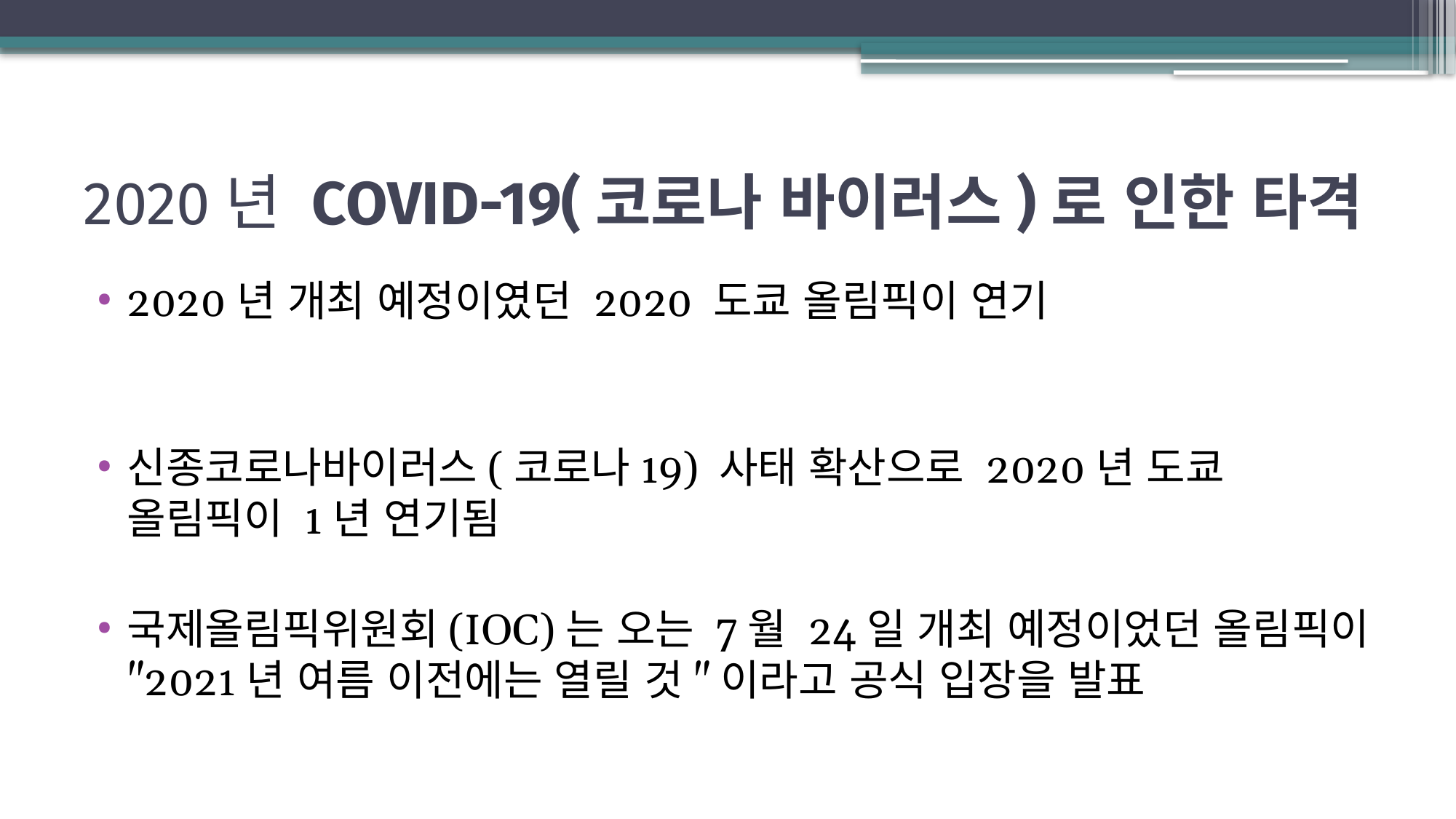

# 2020년 COVID-19(코로나 바이러스)로 인한 타격
2020년 개최 예정이였던 2020 도쿄 올림픽이 연기

신종코로나바이러스(코로나19) 사태 확산으로 2020년 도쿄 올림픽이 1년 연기됨

국제올림픽위원회(IOC)는 오는 7월 24일 개최 예정이었던 올림픽이 "2021년 여름 이전에는 열릴 것"이라고 공식 입장을 발표